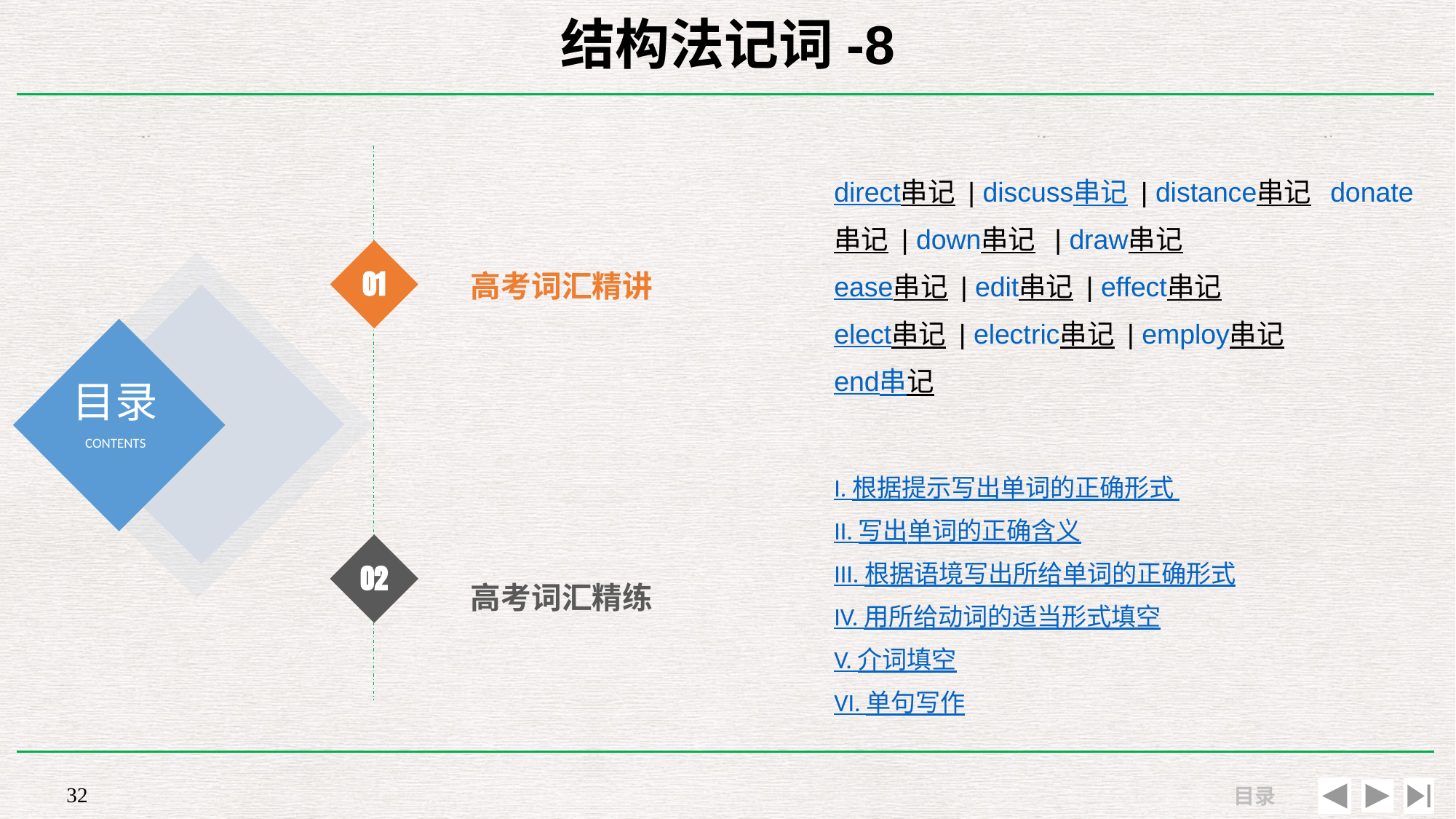

# 结构法记词-8
高考词汇精讲
direct串记 | discuss串记 | distance串记  donate串记 | down串记  | draw串记
ease串记 | edit串记 | effect串记
elect串记 | electric串记 | employ串记
end串记
01

I. 根据提示写出单词的正确形式
II. 写出单词的正确含义
III. 根据语境写出所给单词的正确形式
IV. 用所给动词的适当形式填空
V. 介词填空
VI. 单句写作
高考词汇精练
02